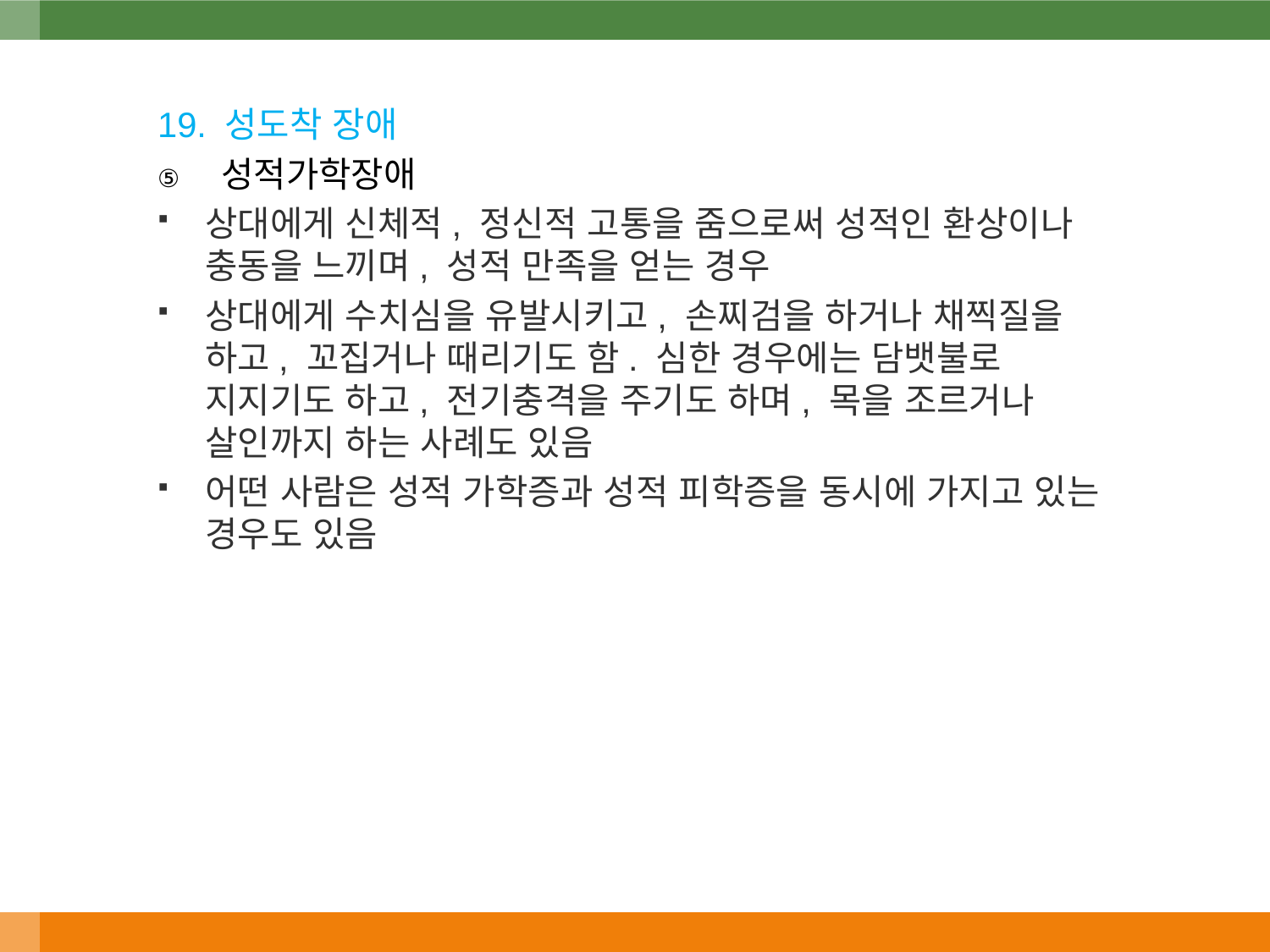

19. 성도착 장애
성적가학장애
상대에게 신체적, 정신적 고통을 줌으로써 성적인 환상이나 충동을 느끼며, 성적 만족을 얻는 경우
상대에게 수치심을 유발시키고, 손찌검을 하거나 채찍질을 하고, 꼬집거나 때리기도 함. 심한 경우에는 담뱃불로 지지기도 하고, 전기충격을 주기도 하며, 목을 조르거나 살인까지 하는 사례도 있음
어떤 사람은 성적 가학증과 성적 피학증을 동시에 가지고 있는 경우도 있음